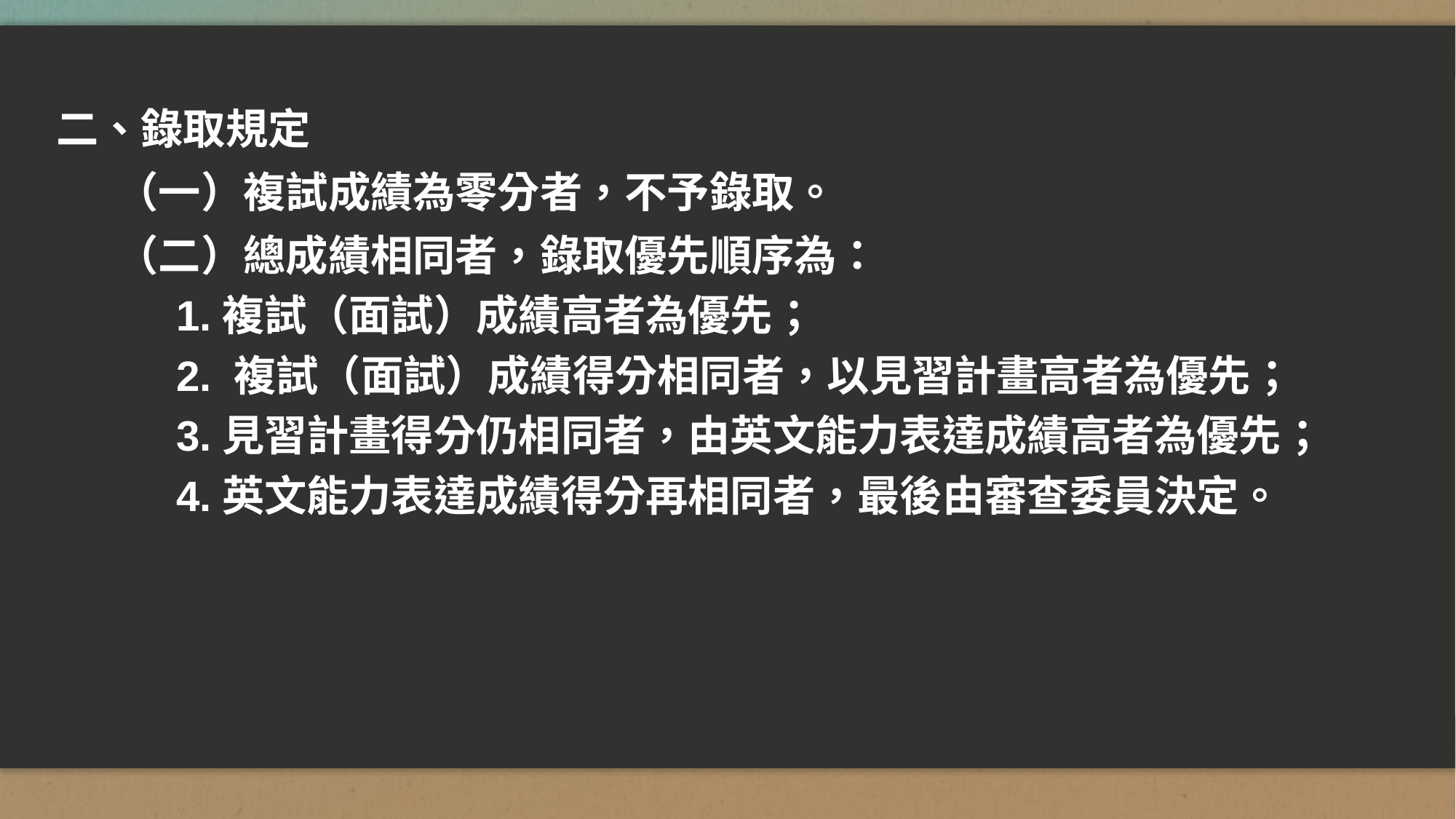

二、錄取規定
（一）複試成績為零分者，不予錄取。
（二）總成績相同者，錄取優先順序為：
1.複試（面試）成績高者為優先；
2. 複試（面試）成績得分相同者，以見習計畫高者為優先；
3.見習計畫得分仍相同者，由英文能力表達成績高者為優先；
4.英文能力表達成績得分再相同者，最後由審查委員決定。